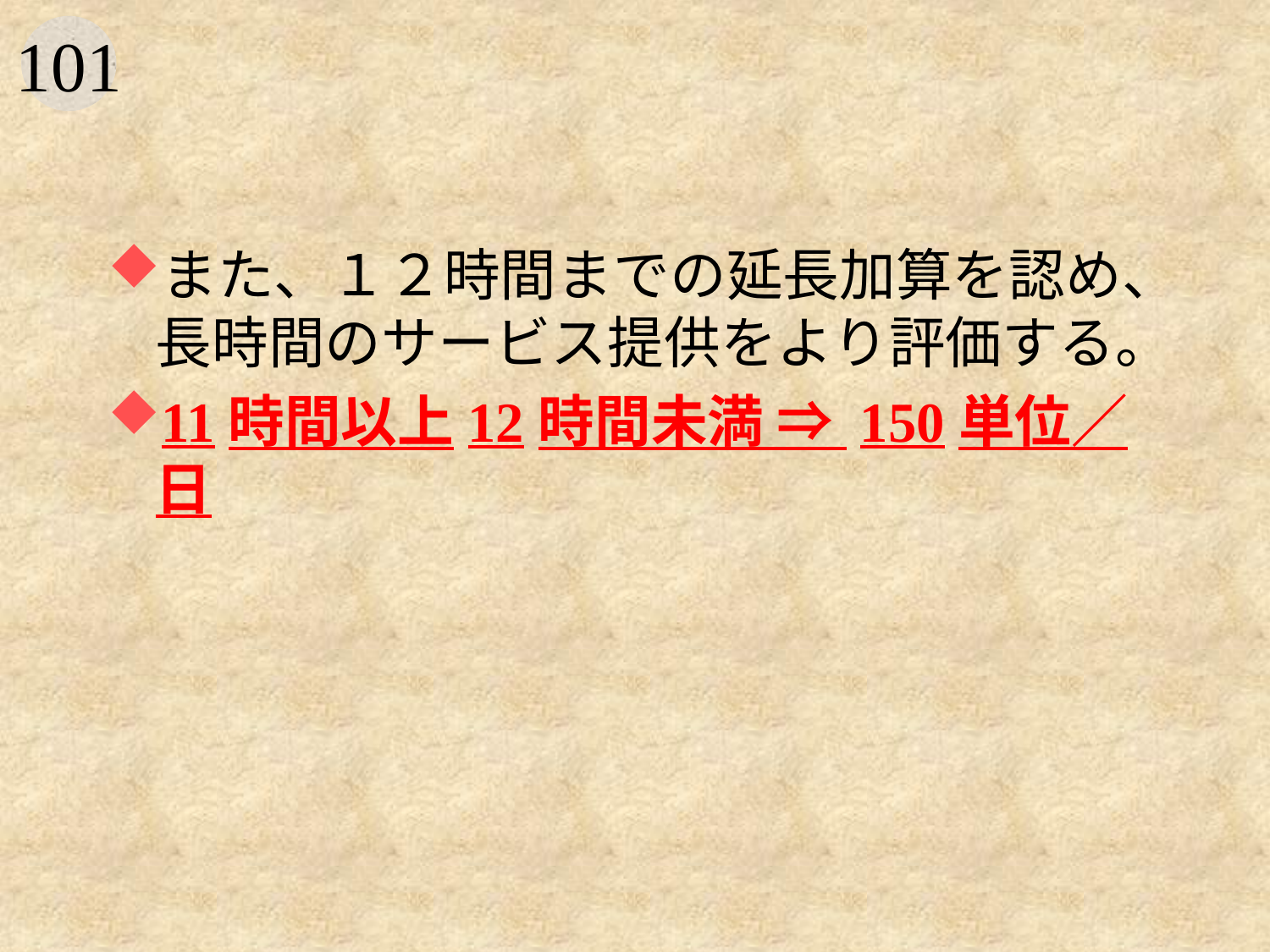

#
また、１２時間までの延長加算を認め、長時間のサービス提供をより評価する。
11時間以上12時間未満 ⇒ 150単位／日